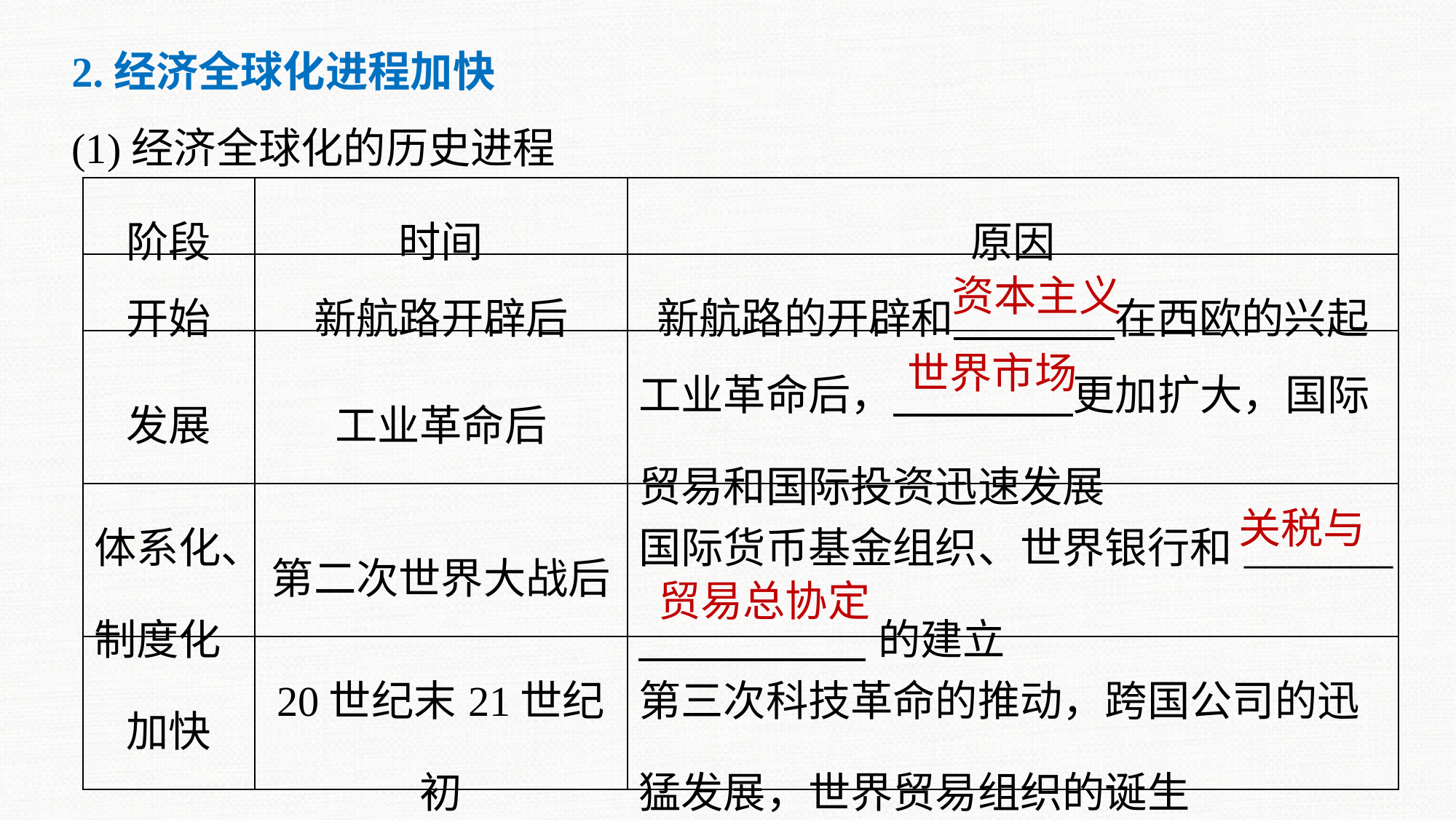

2.经济全球化进程加快
(1)经济全球化的历史进程
| 阶段 | 时间 | 原因 |
| --- | --- | --- |
| 开始 | 新航路开辟后 | 新航路的开辟和 在西欧的兴起 |
| 发展 | 工业革命后 | 工业革命后， 更加扩大，国际贸易和国际投资迅速发展 |
| 体系化、制度化 | 第二次世界大战后 | 国际货币基金组织、世界银行和\_\_\_\_\_\_\_ 的建立 |
| 加快 | 20世纪末21世纪初 | 第三次科技革命的推动，跨国公司的迅猛发展，世界贸易组织的诞生 |
资本主义
世界市场
关税与
贸易总协定